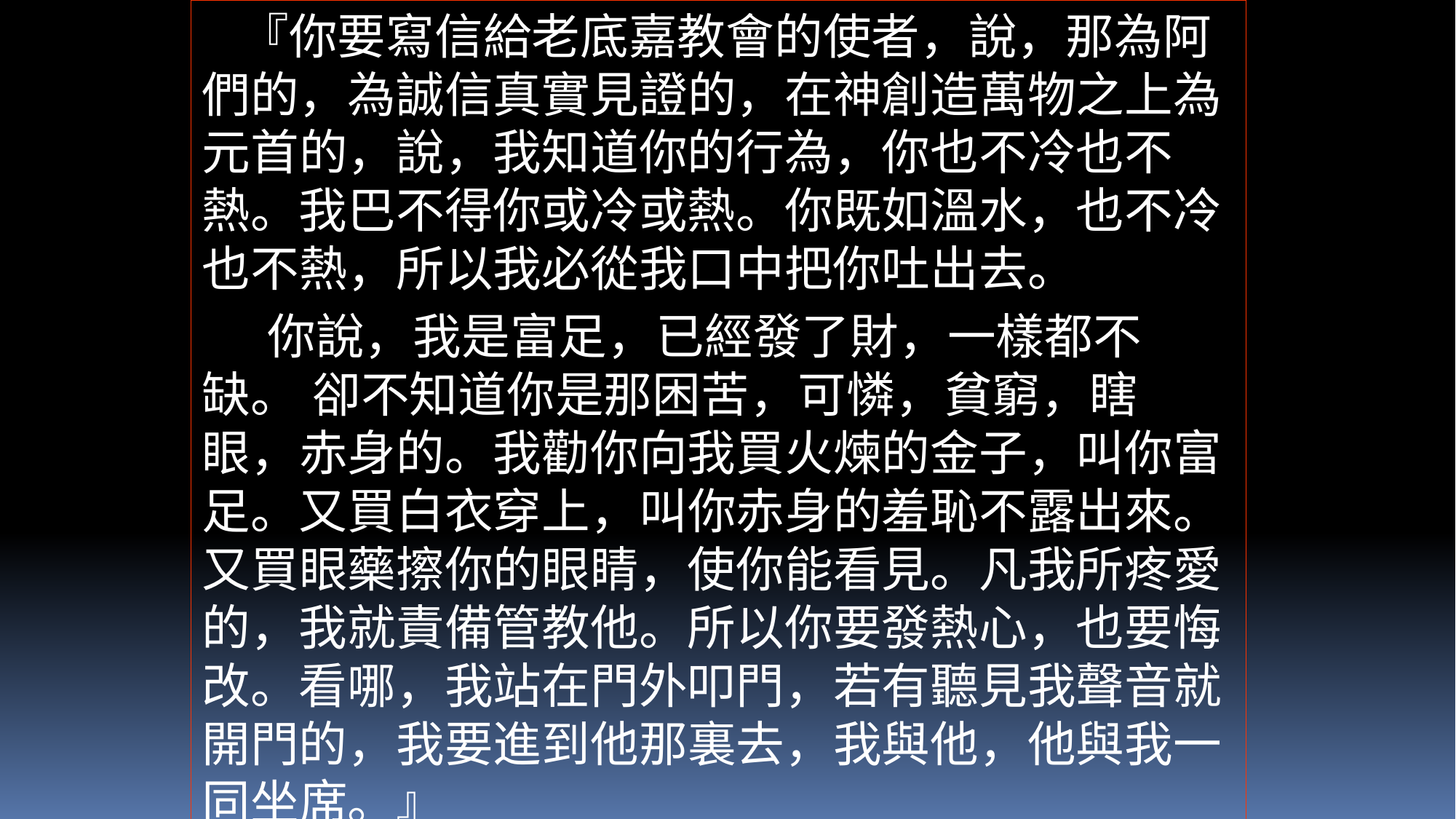

『你要寫信給老底嘉教會的使者，說，那為阿們的，為誠信真實見證的，在神創造萬物之上為元首的，說，我知道你的行為，你也不冷也不熱。我巴不得你或冷或熱。你既如溫水，也不冷也不熱，所以我必從我口中把你吐出去。
    你說，我是富足，已經發了財，一樣都不缺。 卻不知道你是那困苦，可憐，貧窮，瞎眼，赤身的。我勸你向我買火煉的金子，叫你富足。又買白衣穿上，叫你赤身的羞恥不露出來。又買眼藥擦你的眼睛，使你能看見。凡我所疼愛的，我就責備管教他。所以你要發熱心，也要悔改。看哪，我站在門外叩門，若有聽見我聲音就開門的，我要進到他那裏去，我與他，他與我一同坐席。』